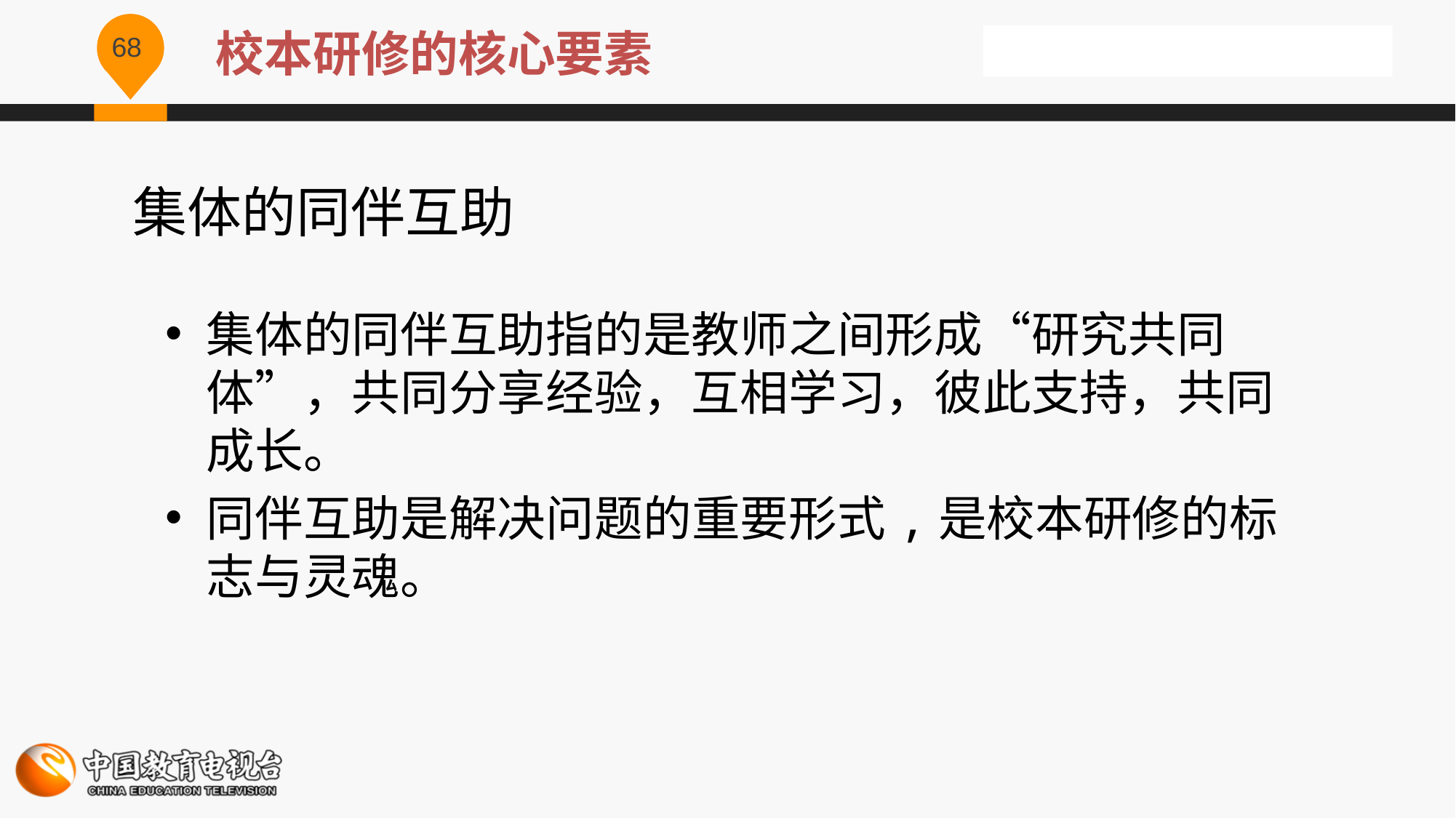

校本研修的核心要素
# 集体的同伴互助
集体的同伴互助指的是教师之间形成“研究共同体”，共同分享经验，互相学习，彼此支持，共同成长。
同伴互助是解决问题的重要形式,是校本研修的标志与灵魂。